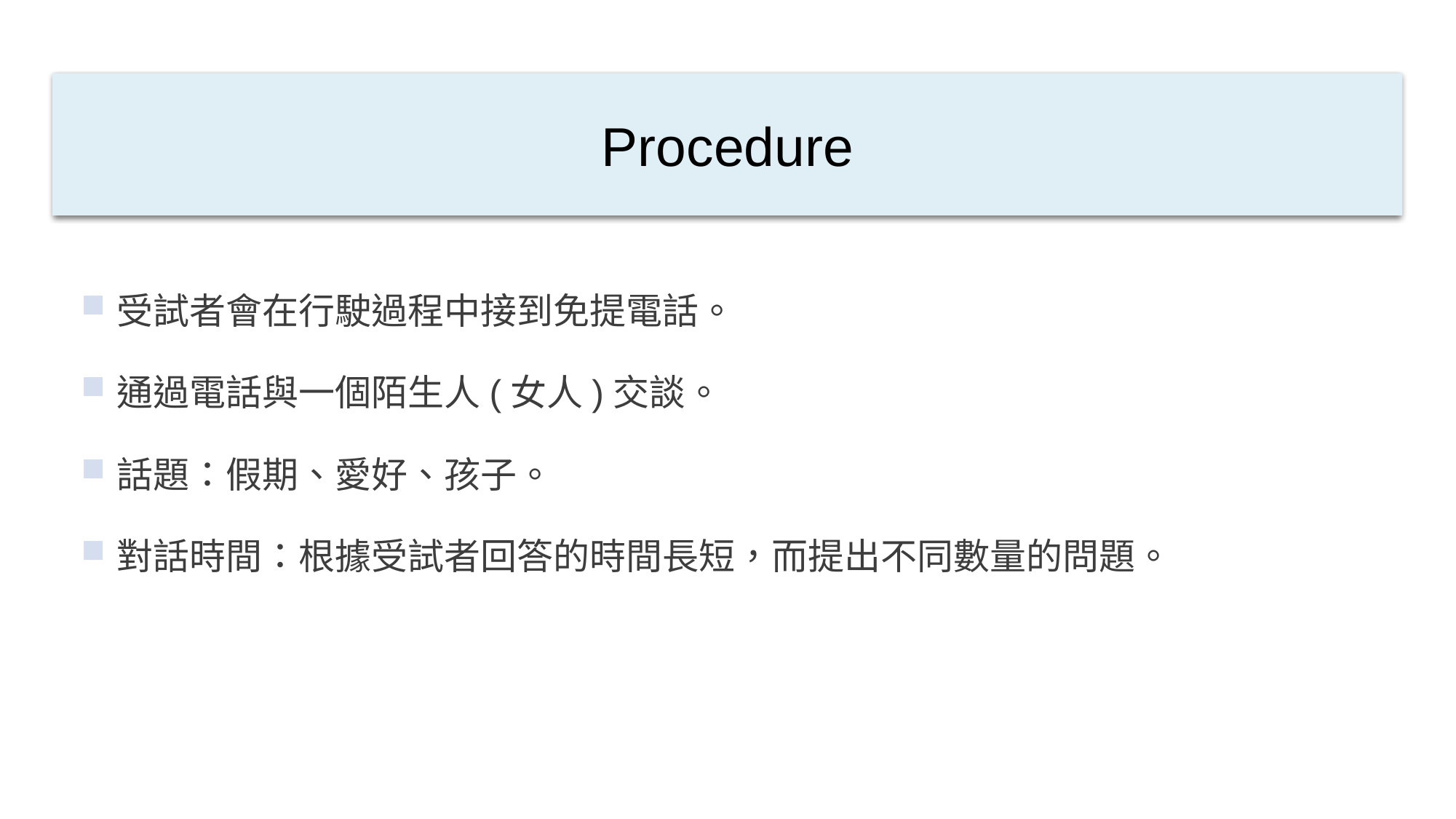

# Procedure
受試者會在行駛過程中接到免提電話。
通過電話與一個陌生人(女人)交談。
話題：假期、愛好、孩子。
對話時間：根據受試者回答的時間長短，而提出不同數量的問題。